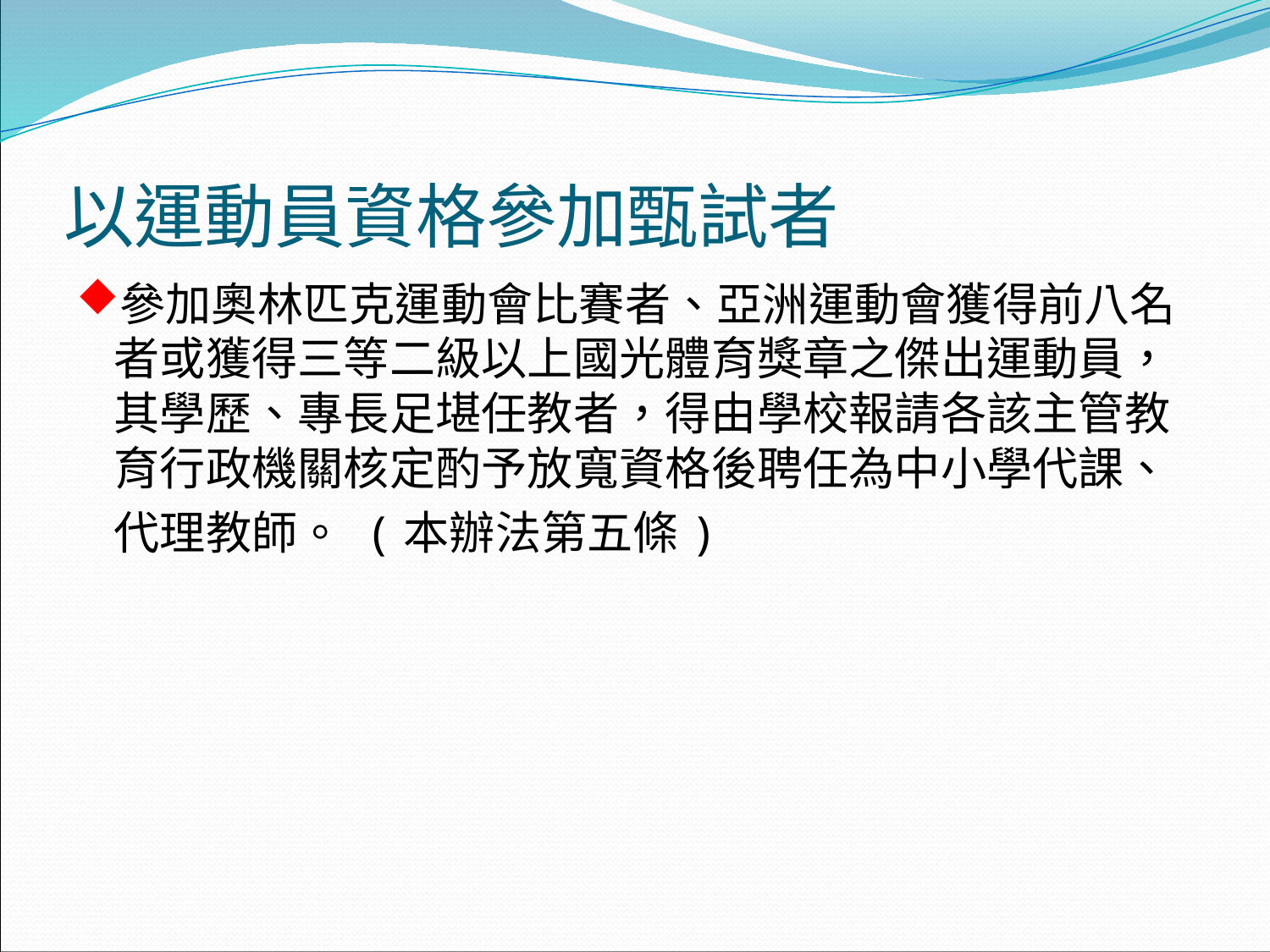

# 以運動員資格參加甄試者
參加奧林匹克運動會比賽者、亞洲運動會獲得前八名者或獲得三等二級以上國光體育獎章之傑出運動員，其學歷、專長足堪任教者，得由學校報請各該主管教育行政機關核定酌予放寬資格後聘任為中小學代課、代理教師。 (本辦法第五條)